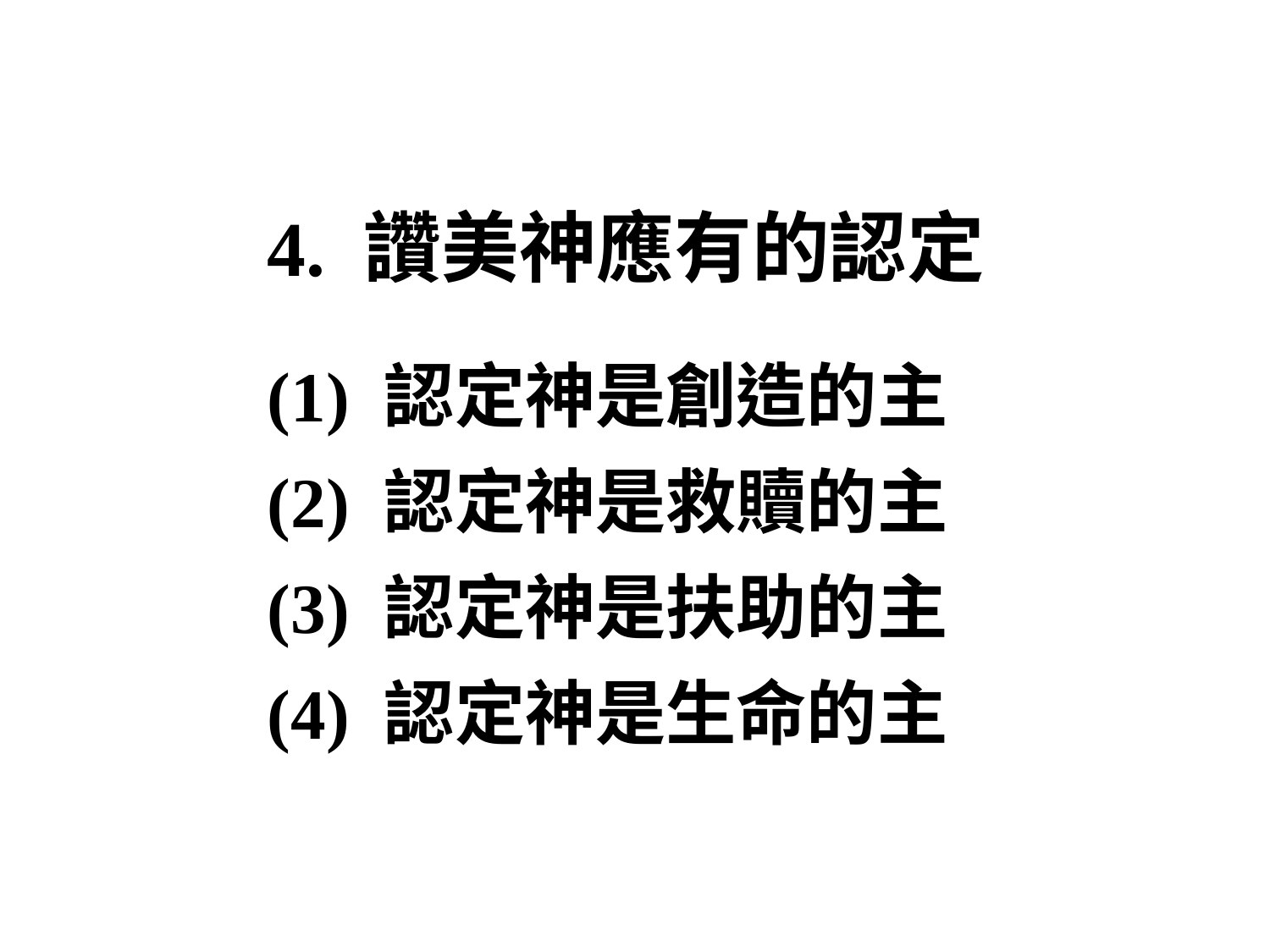

4. 讚美神應有的認定

(1) 認定神是創造的主
(2) 認定神是救贖的主
(3) 認定神是扶助的主
(4) 認定神是生命的主